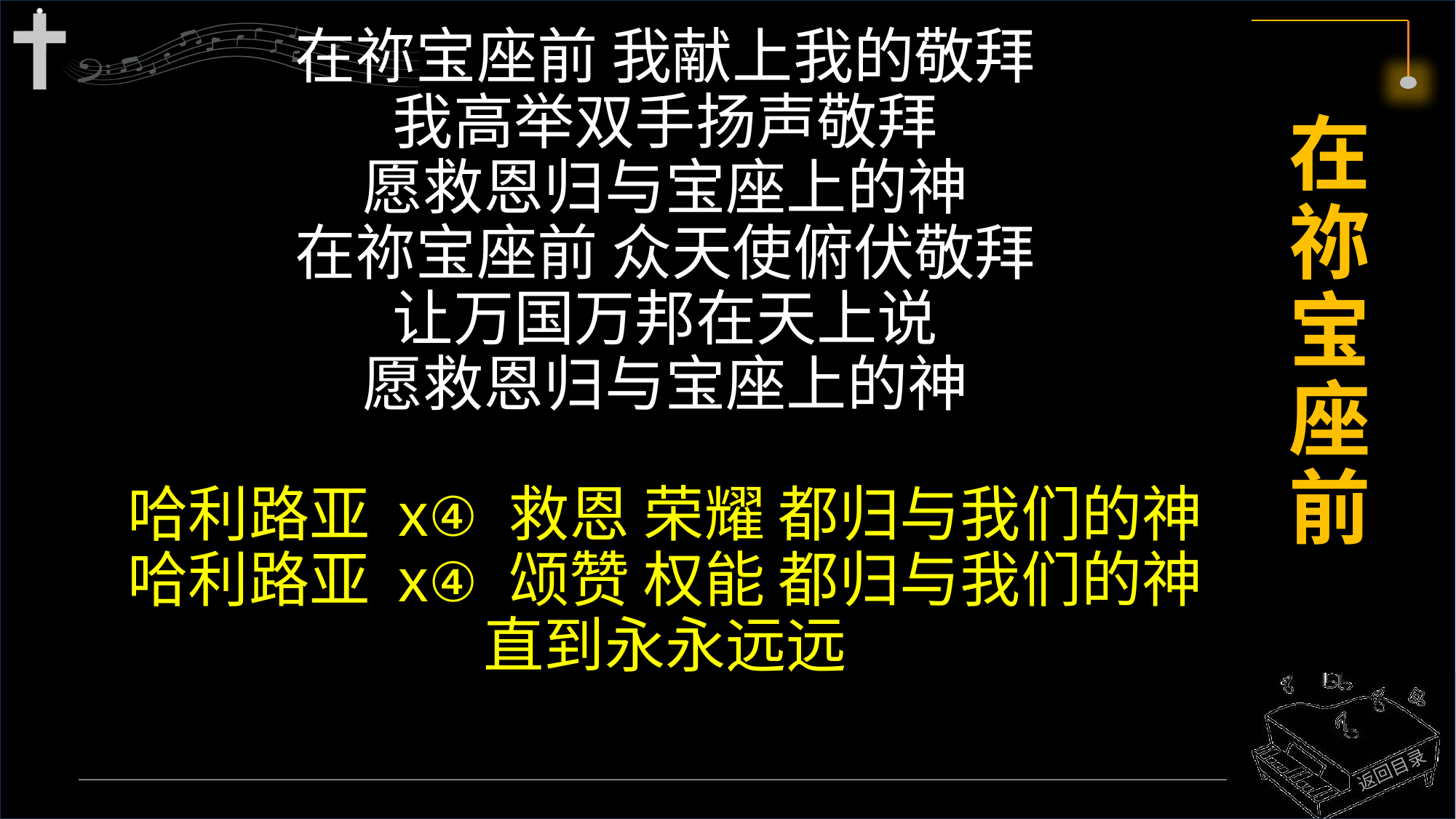

在祢宝座前 我献上我的敬拜
我高举双手扬声敬拜
愿救恩归与宝座上的神
在祢宝座前 众天使俯伏敬拜
让万国万邦在天上说
愿救恩归与宝座上的神
哈利路亚 x④ 救恩 荣耀 都归与我们的神
哈利路亚 x④ 颂赞 权能 都归与我们的神
直到永永远远
# 在祢宝座前